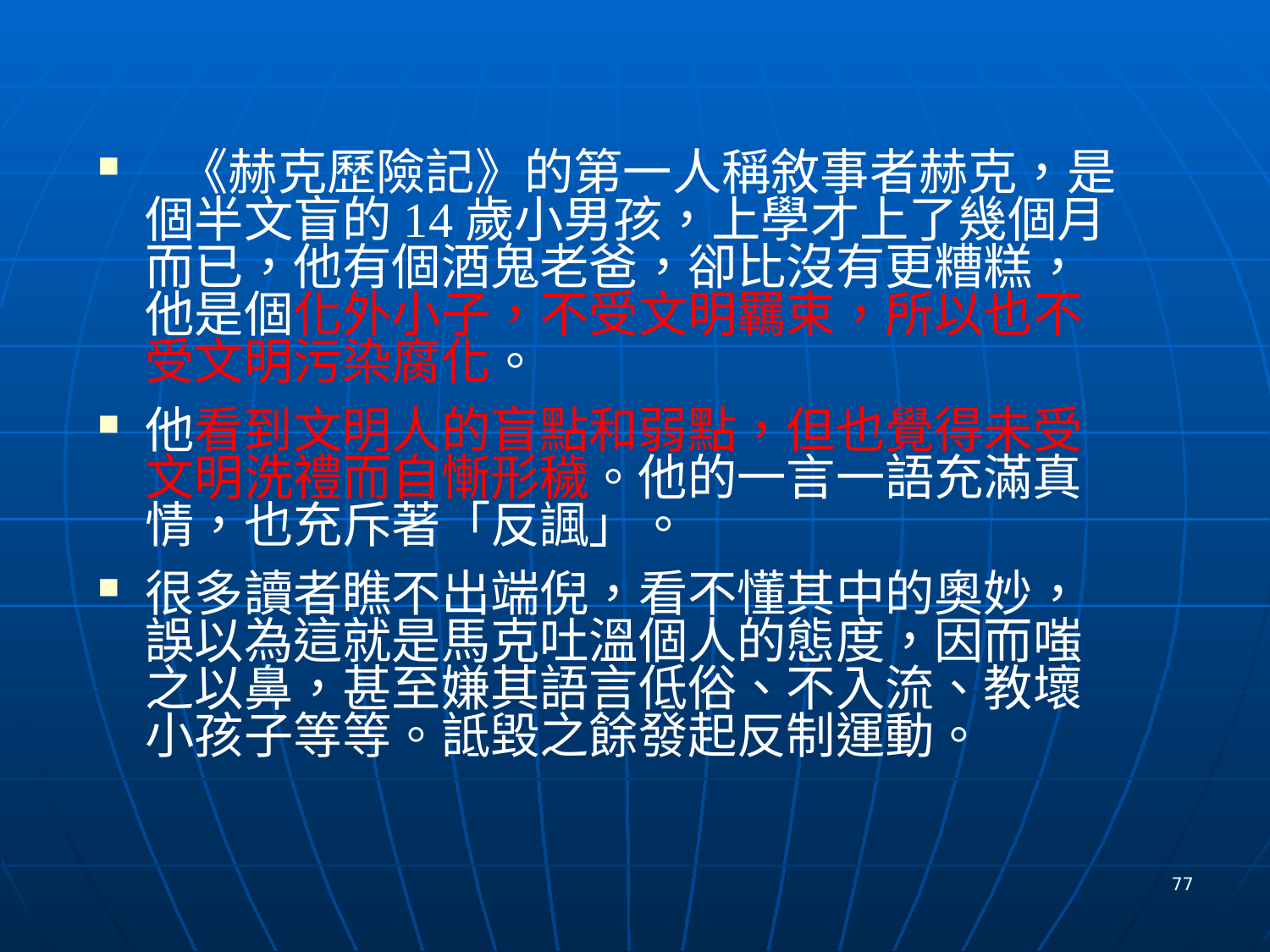

《赫克歷險記》的第一人稱敘事者赫克，是個半文盲的14歲小男孩，上學才上了幾個月而已，他有個酒鬼老爸，卻比沒有更糟糕，他是個化外小子，不受文明羈束，所以也不受文明污染腐化。
他看到文明人的盲點和弱點，但也覺得未受文明洗禮而自慚形穢。他的一言一語充滿真情，也充斥著「反諷」。
很多讀者瞧不出端倪，看不懂其中的奧妙，誤以為這就是馬克吐溫個人的態度，因而嗤之以鼻，甚至嫌其語言低俗、不入流、教壞小孩子等等。詆毀之餘發起反制運動。

77